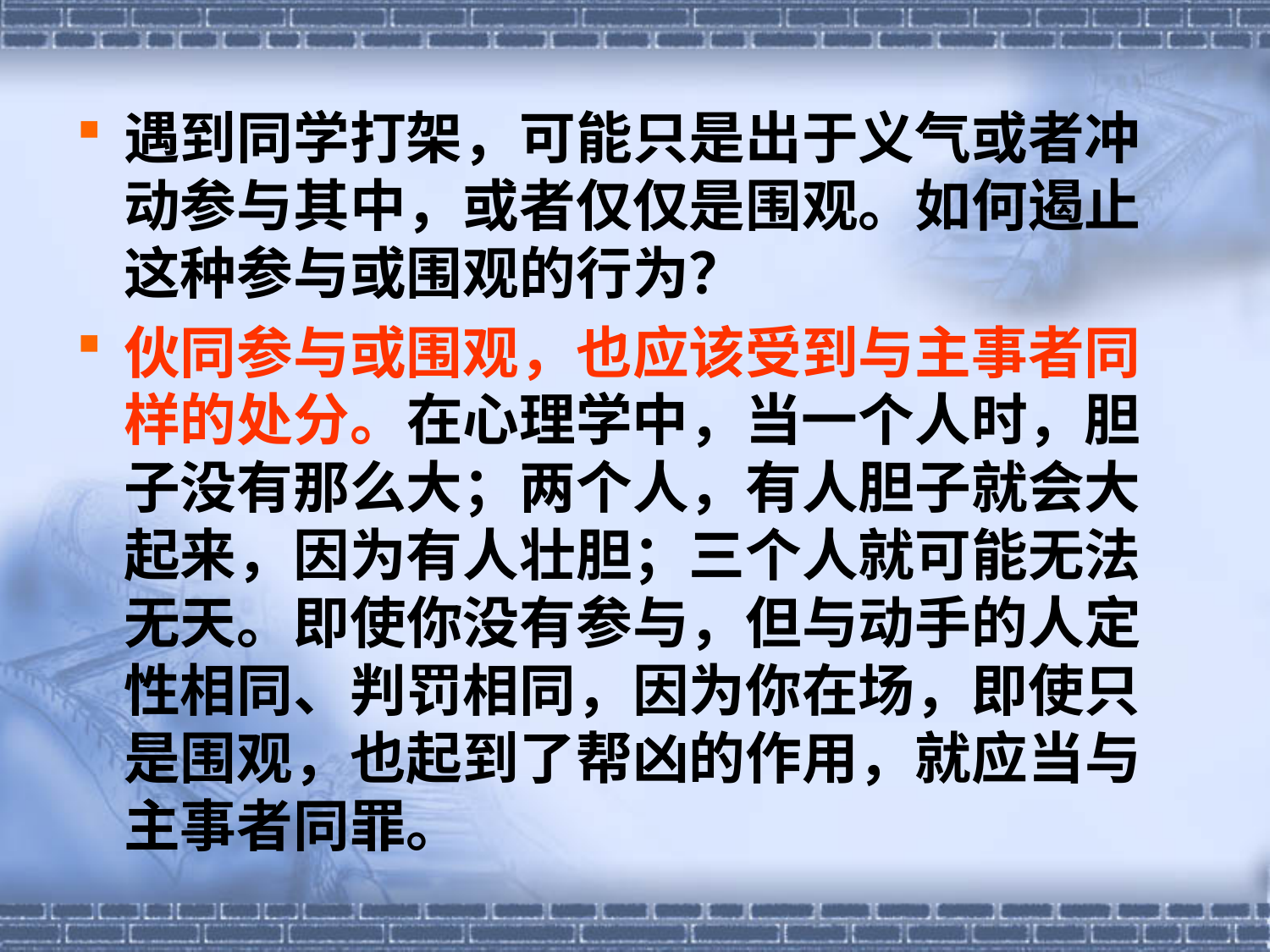

#
遇到同学打架，可能只是出于义气或者冲动参与其中，或者仅仅是围观。如何遏止这种参与或围观的行为？
伙同参与或围观，也应该受到与主事者同样的处分。在心理学中，当一个人时，胆子没有那么大；两个人，有人胆子就会大起来，因为有人壮胆；三个人就可能无法无天。即使你没有参与，但与动手的人定性相同、判罚相同，因为你在场，即使只是围观，也起到了帮凶的作用，就应当与主事者同罪。